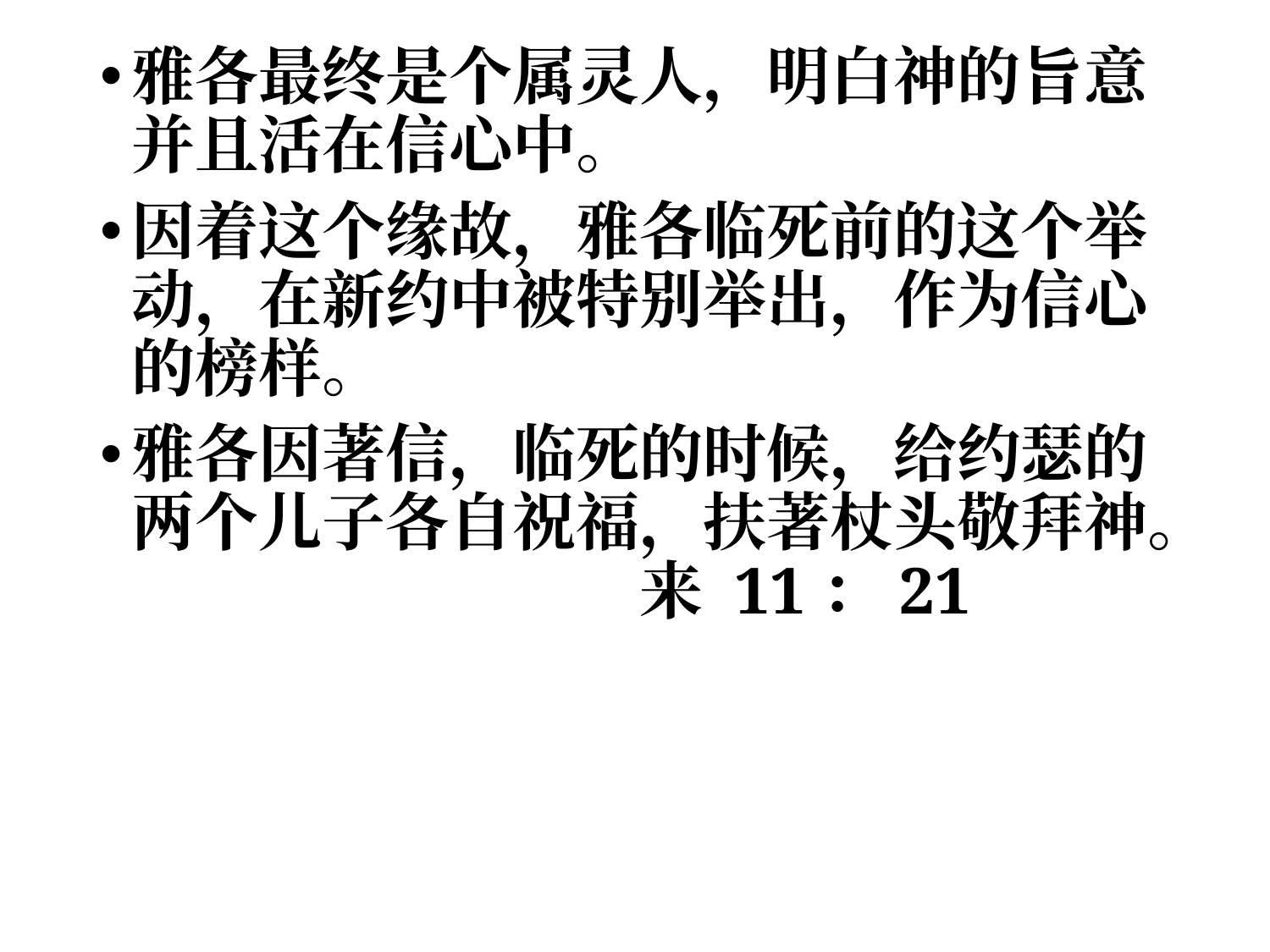

雅各最终是个属灵人，明白神的旨意并且活在信心中。
因着这个缘故，雅各临死前的这个举动，在新约中被特别举出，作为信心的榜样。
雅各因著信，临死的时候，给约瑟的两个儿子各自祝福，扶著杖头敬拜神。				来 11：21